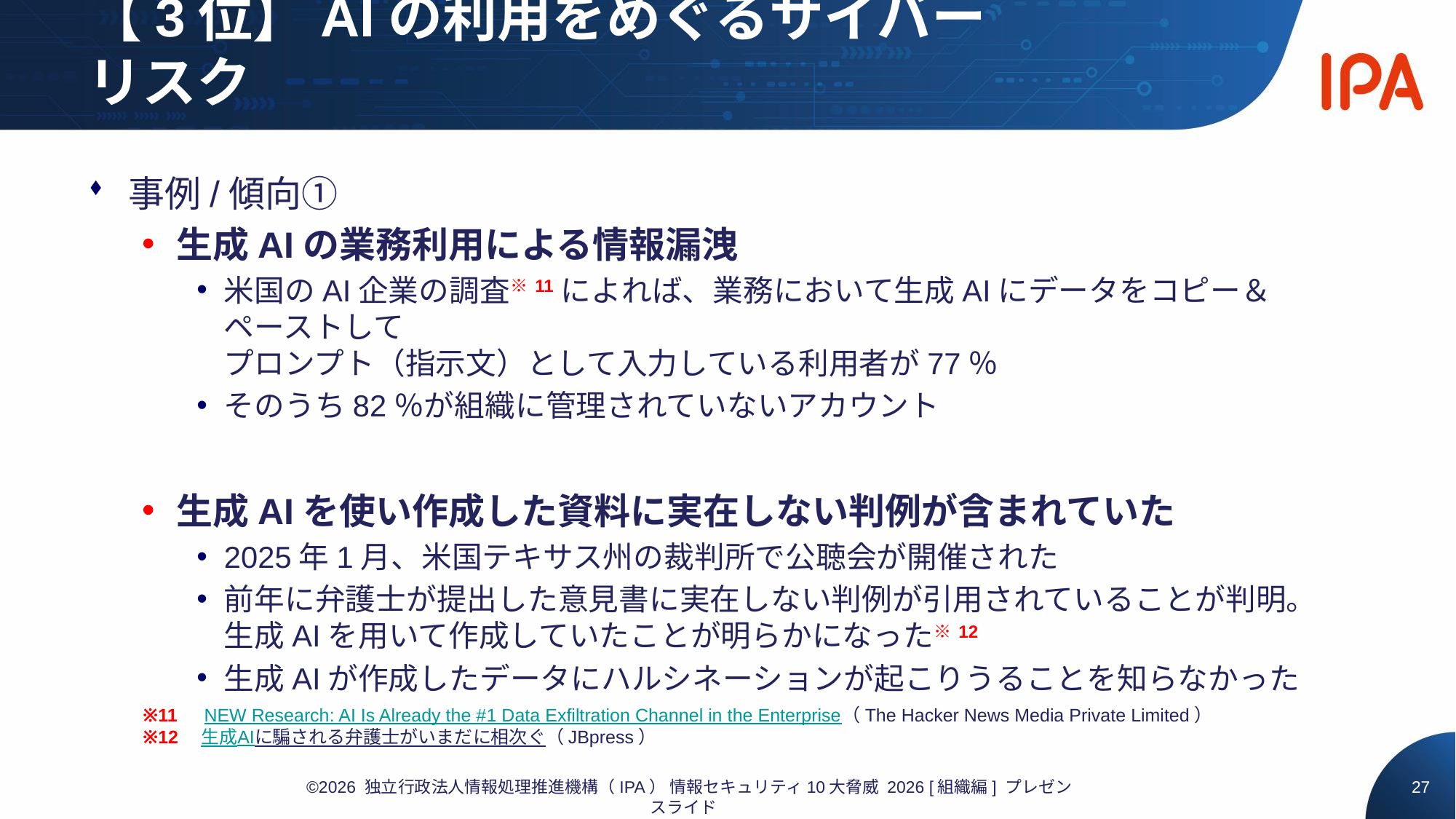

# 【3位】AIの利用をめぐるサイバーリスク
事例/傾向①
生成AIの業務利用による情報漏洩
米国のAI企業の調査※11によれば、業務において生成AIにデータをコピー＆ペーストして
プロンプト（指示文）として入力している利用者が77％
そのうち82％が組織に管理されていないアカウント

生成AIを使い作成した資料に実在しない判例が含まれていた
2025年1月、米国テキサス州の裁判所で公聴会が開催された
前年に弁護士が提出した意見書に実在しない判例が引用されていることが判明。生成AIを用いて作成していたことが明らかになった※12
生成AIが作成したデータにハルシネーションが起こりうることを知らなかった
※11　NEW Research: AI Is Already the #1 Data Exfiltration Channel in the Enterprise（The Hacker News Media Private Limited）
※12　生成AIに騙される弁護士がいまだに相次ぐ（JBpress）
27
©2026 独立行政法人情報処理推進機構（IPA） 情報セキュリティ10大脅威 2026 [組織編] プレゼンスライド